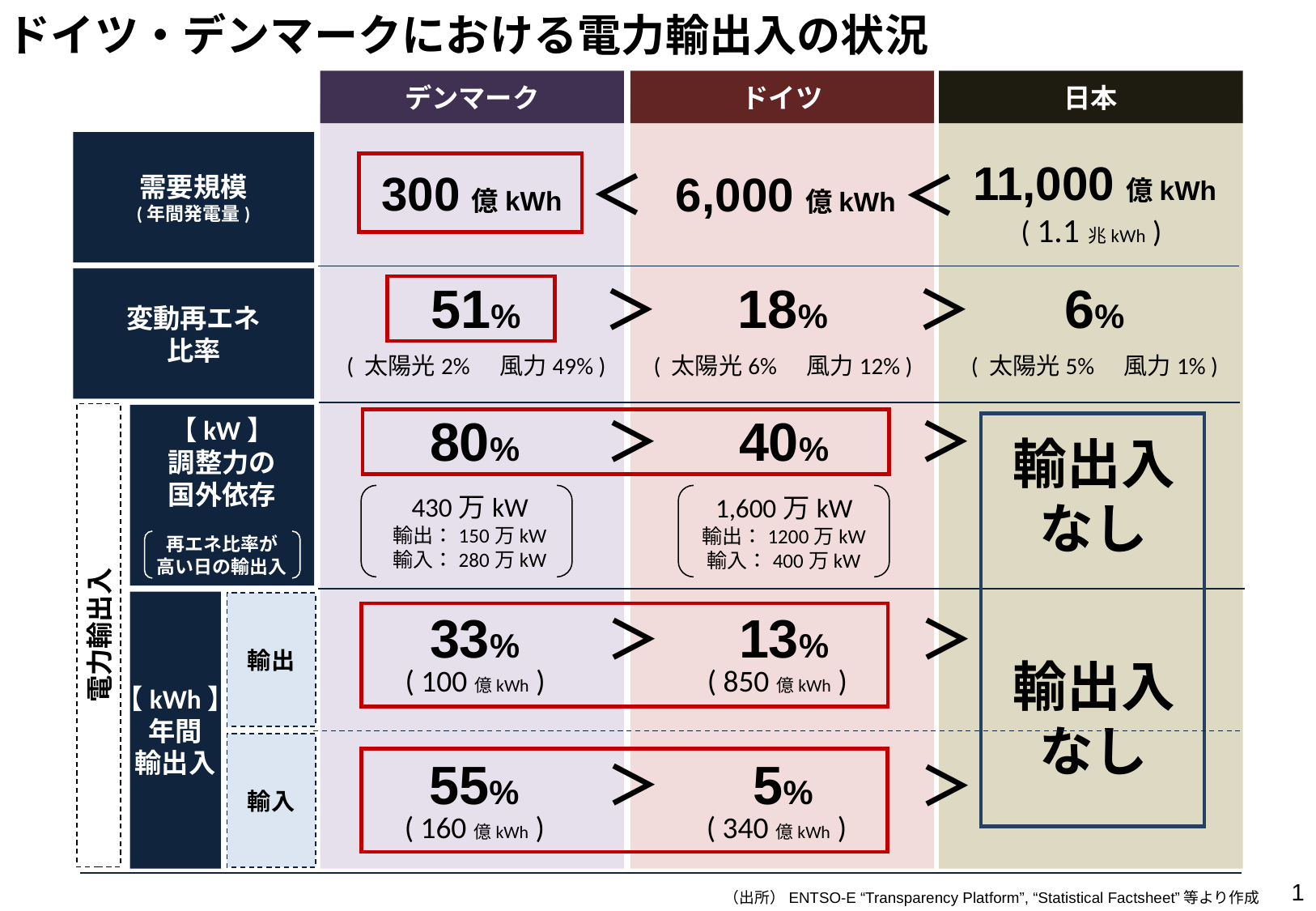

ドイツ・デンマークにおける電力輸出入の状況
デンマーク
ドイツ
日本

需要規模
(年間発電量)
11,000億kWh

300億kWh
6,000億kWh
＜
＜
( 1.1兆kWh )
変動再エネ
比率
51%
18%
6%
＞
＞

( 太陽光6%　風力12% )
( 太陽光5%　風力1% )
( 太陽光2%　風力49% )
電力輸出入
【kW】
調整力の
国外依存

再エネ比率が
高い日の輸出入
80%
40%
＞
＞

輸出入
なし
430万kW
輸出：150万kW
輸入：280万kW
1,600万kW
輸出：1200万kW
輸入：400万kW

【kWh】
年間
輸出入
輸出
33%
13%
＞

＞
輸出入
なし
( 100億kWh )
( 850億kWh )
輸入
55%
5%

＞
＞
( 160億kWh )
( 340億kWh )
1
（出所）ENTSO-E “Transparency Platform”, “Statistical Factsheet”等より作成